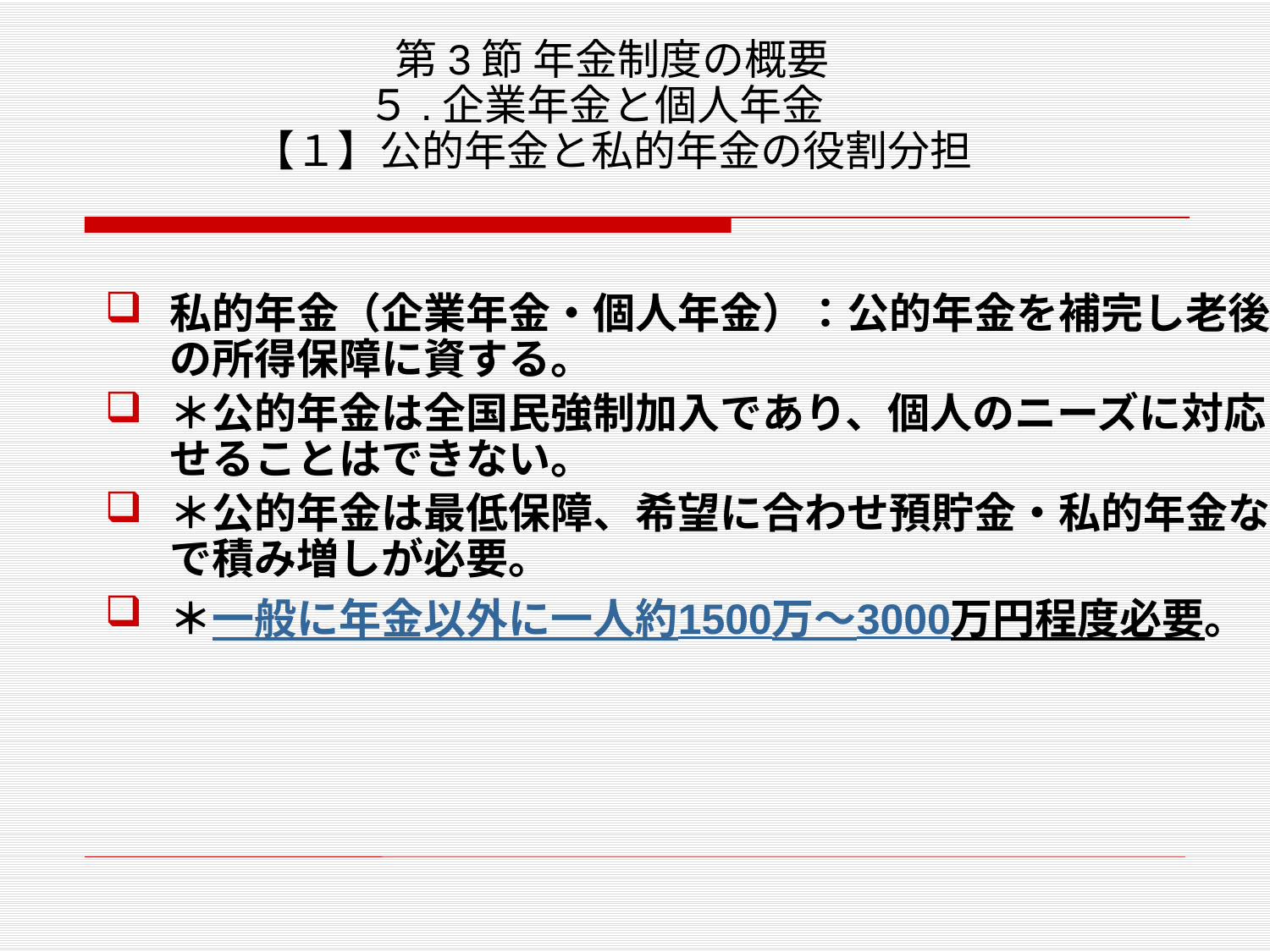

# 第3節 年金制度の概要 ５.企業年金と個人年金　 【１】公的年金と私的年金の役割分担
私的年金（企業年金・個人年金）：公的年金を補完し老後の所得保障に資する。
＊公的年金は全国民強制加入であり、個人のニーズに対応させることはできない。
＊公的年金は最低保障、希望に合わせ預貯金・私的年金などで積み増しが必要。
＊一般に年金以外に一人約1500万～3000万円程度必要。